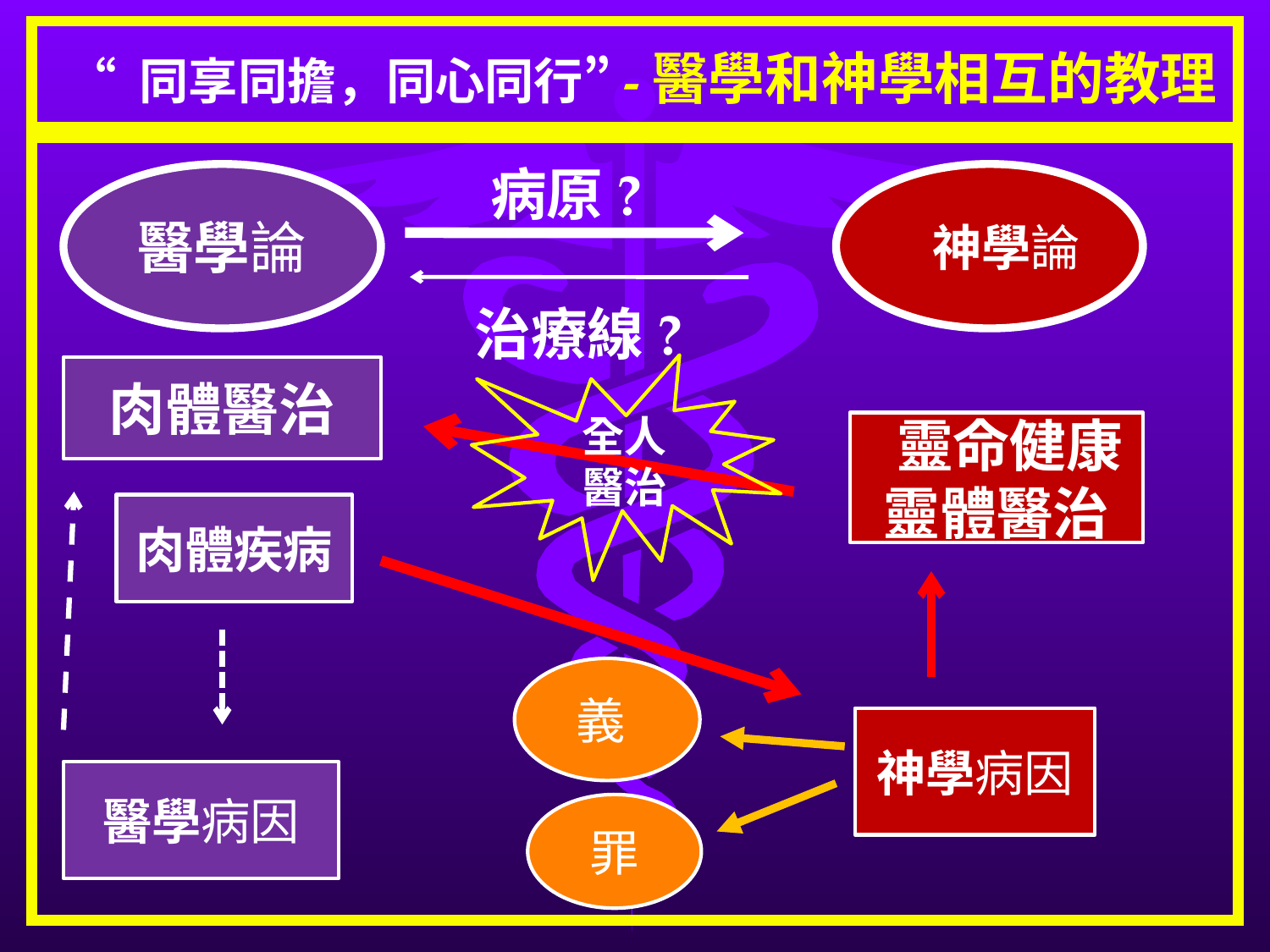

# “ 同享同擔，同心同行”-醫學和神學相互的教理

病原?

醫學論
   神學論

治療線?
全人
醫治
肉體醫治
 靈命健康靈體醫治

肉體疾病
  義
神學病因

醫學病因
罪